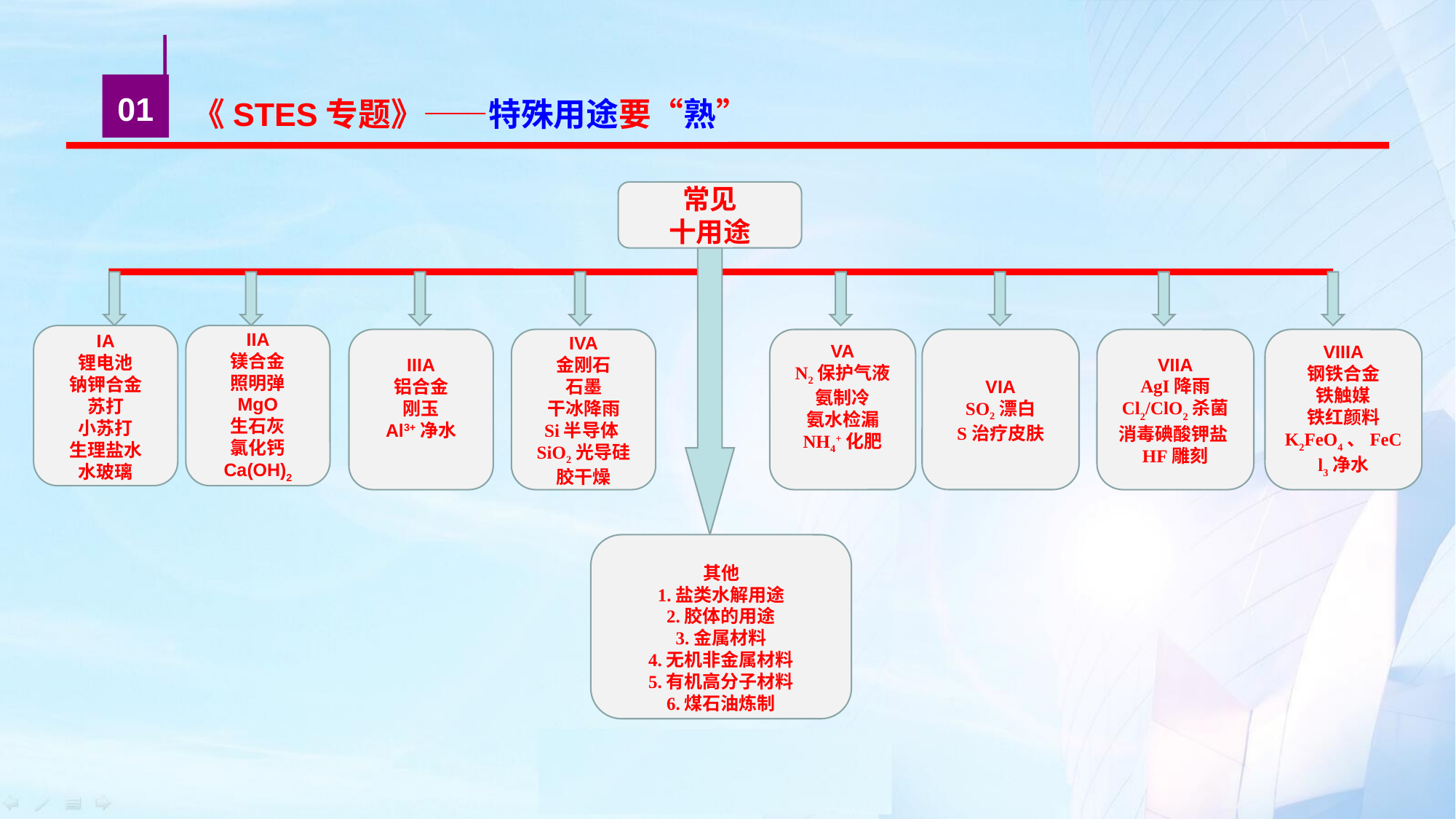

01
 《STES专题》——特殊用途要“熟”
常见
十用途

IA
锂电池
钠钾合金
苏打
小苏打
生理盐水
水玻璃

IIA
镁合金
照明弹
MgO
生石灰
氯化钙
Ca(OH)2
VIA
SO2漂白
S治疗皮肤
IIIA
铝合金
刚玉
Al3+净水

IVA
金刚石
石墨
干冰降雨
Si半导体SiO2光导硅胶干燥
VA
N2保护气液氨制冷
氨水检漏
NH4+化肥

VIIA
AgI降雨
Cl2/ClO2杀菌消毒碘酸钾盐HF雕刻
VIIIA
钢铁合金
铁触媒
铁红颜料
K2FeO4、FeCl3净水

其他
1.盐类水解用途
2.胶体的用途
3.金属材料
4.无机非金属材料
5.有机高分子材料
6.煤石油炼制